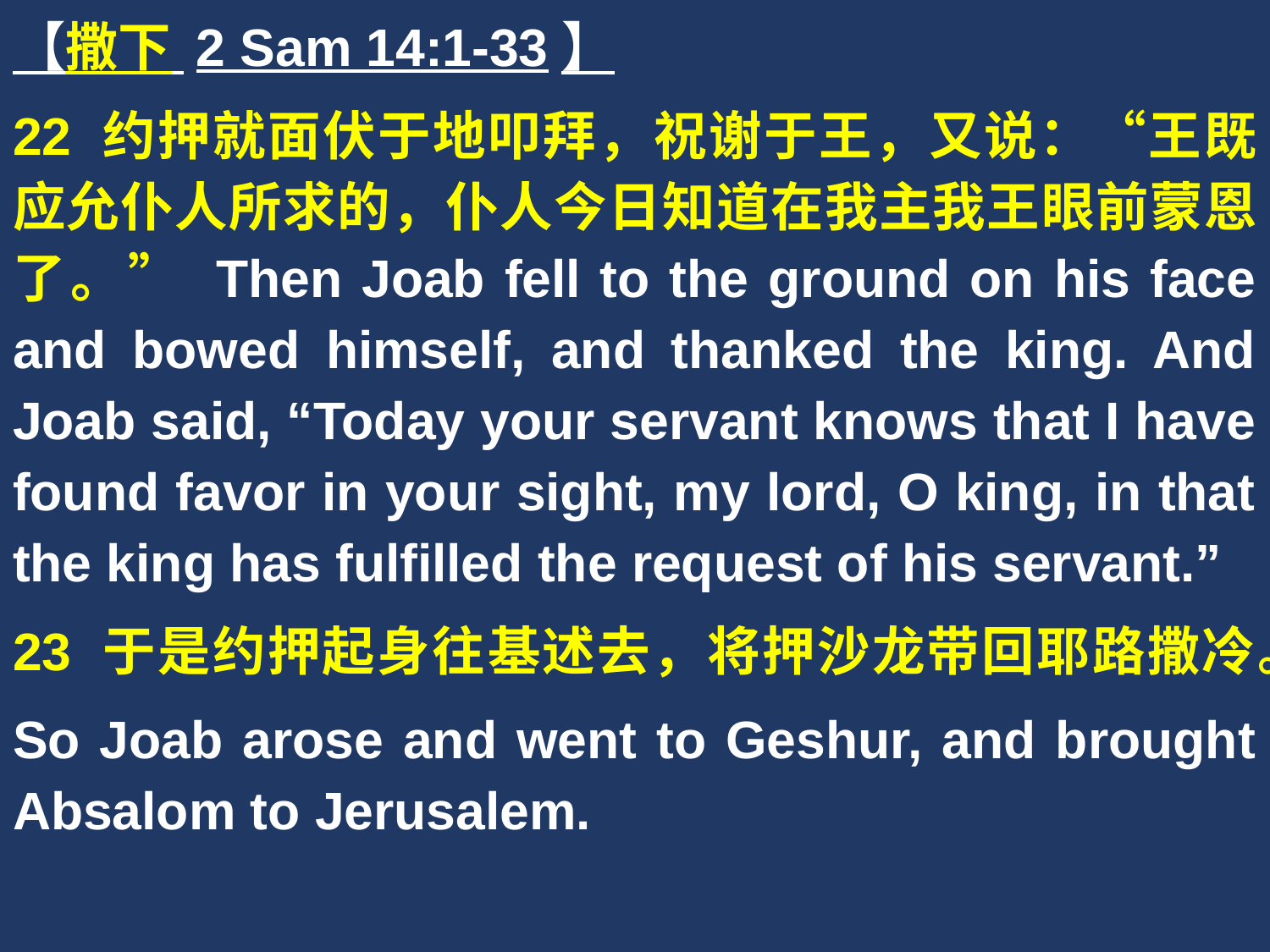

【撒下 2 Sam 14:1-33】
22 约押就面伏于地叩拜，祝谢于王，又说：“王既应允仆人所求的，仆人今日知道在我主我王眼前蒙恩了。” Then Joab fell to the ground on his face and bowed himself, and thanked the king. And Joab said, “Today your servant knows that I have found favor in your sight, my lord, O king, in that the king has fulfilled the request of his servant.”
23 于是约押起身往基述去，将押沙龙带回耶路撒冷。
So Joab arose and went to Geshur, and brought Absalom to Jerusalem.